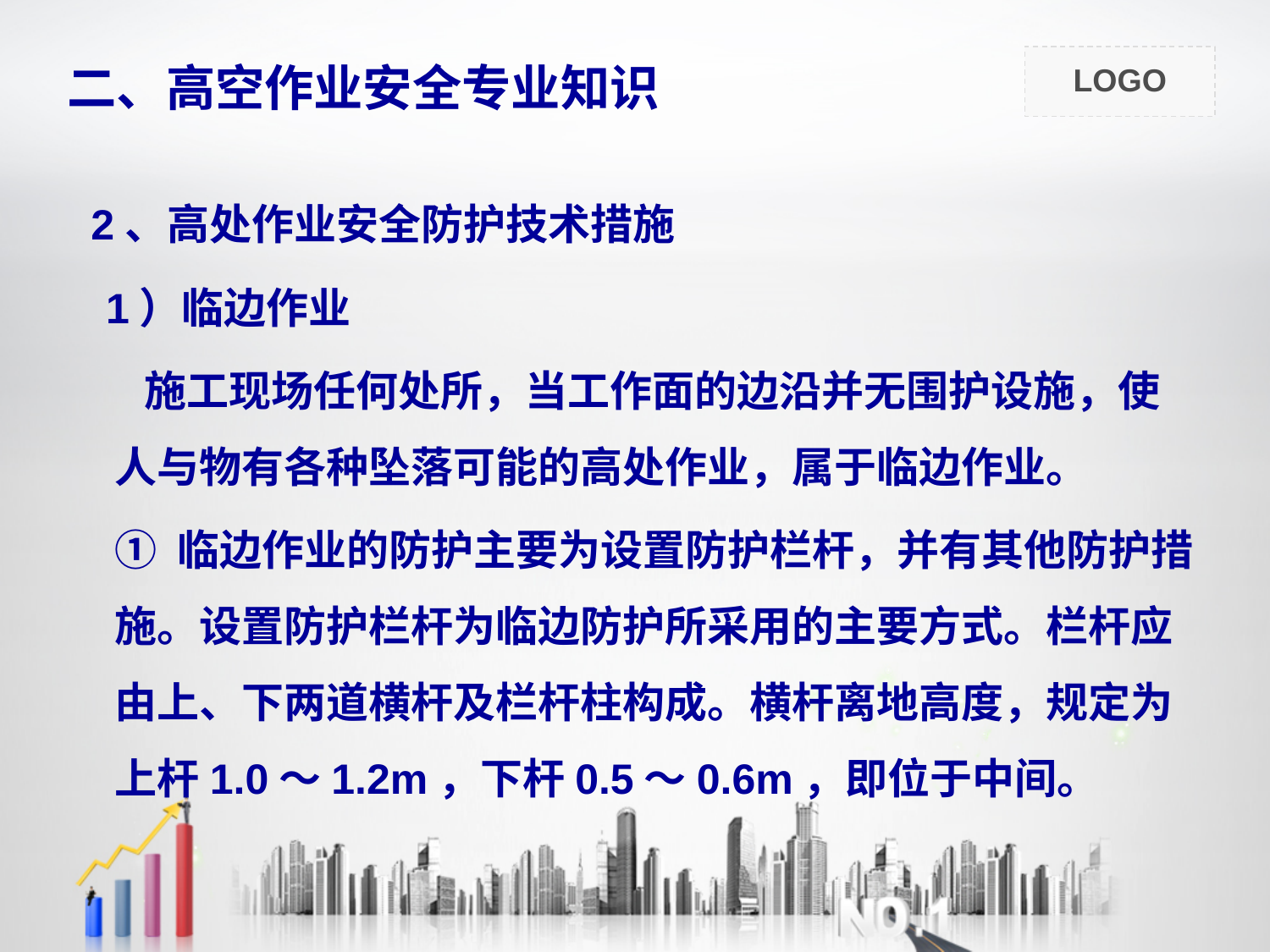

# 二、高空作业安全专业知识
  2、高处作业安全防护技术措施
    1）临边作业
       施工现场任何处所，当工作面的边沿并无围护设施，使人与物有各种坠落可能的高处作业，属于临边作业。
     ① 临边作业的防护主要为设置防护栏杆，并有其他防护措施。设置防护栏杆为临边防护所采用的主要方式。栏杆应由上、下两道横杆及栏杆柱构成。横杆离地高度，规定为上杆1.0～1.2m，下杆0.5～0.6m，即位于中间。

14